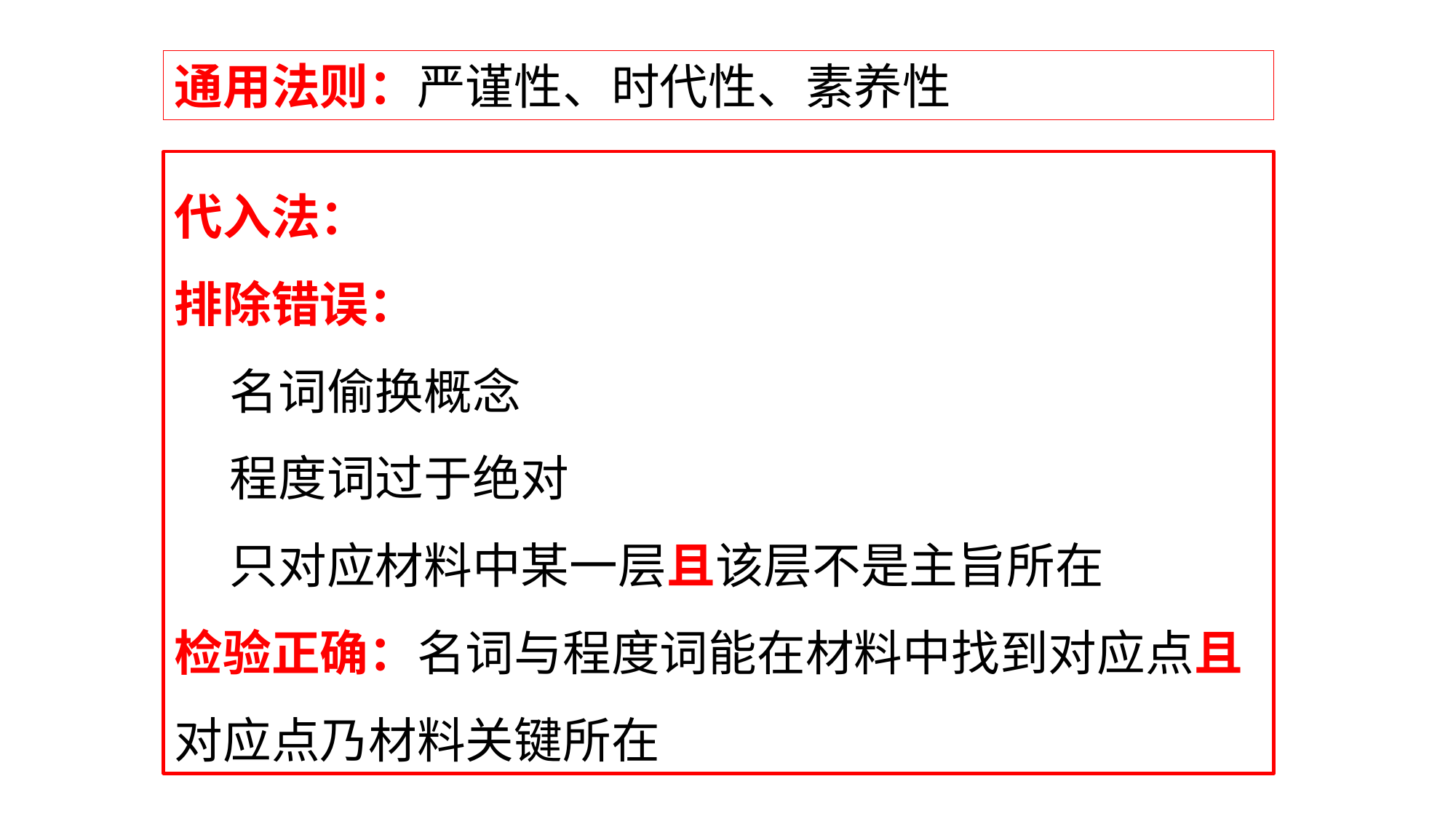

通用法则：严谨性、时代性、素养性
代入法：
排除错误：
    名词偷换概念
    程度词过于绝对
    只对应材料中某一层且该层不是主旨所在
检验正确：名词与程度词能在材料中找到对应点且对应点乃材料关键所在